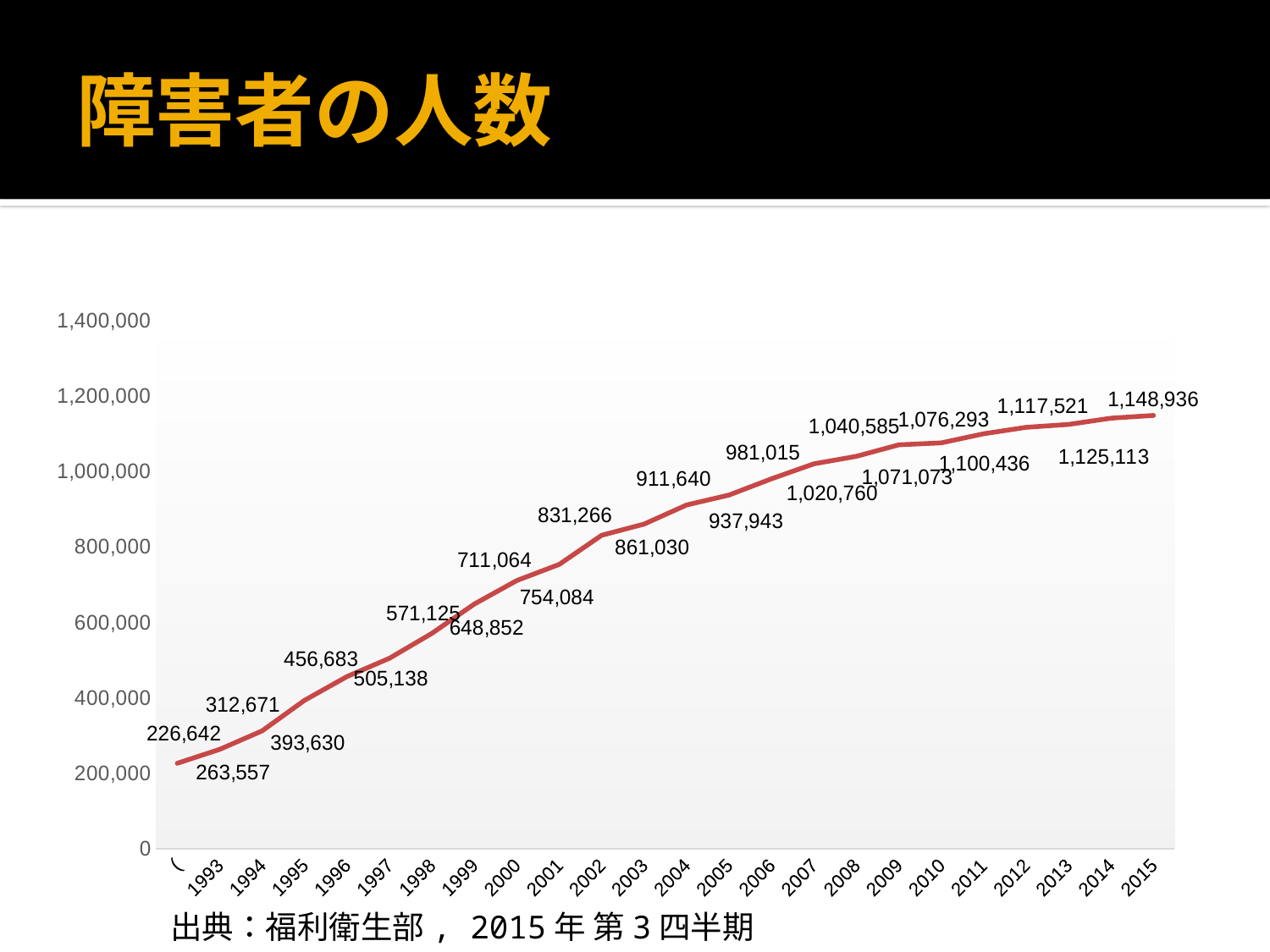

# 障害者の人数

### Chart

| Category |  |
|---|---|
| (1992 | 226642.0 |
| 1993 | 263557.0 |
| 1994 | 312671.0 |
| 1995 | 393630.0 |
| 1996 | 456683.0 |
| 1997 | 505138.0 |
| 1998 | 571125.0 |
| 1999 | 648852.0 |
| 2000 | 711064.0 |
| 2001 | 754084.0 |
| 2002 | 831266.0 |
| 2003 | 861030.0 |
| 2004 | 911640.0 |
| 2005 | 937943.0 |
| 2006 | 981015.0 |
| 2007 | 1020760.0 |
| 2008 | 1040585.0 |
| 2009 | 1071073.0 |
| 2010 | 1076293.0 |
| 2011 | 1100436.0 |
| 2012 | 1117521.0 |
| 2013 | 1125113.0 |
| 2014 | 1141677.0 |
| 2015 | 1148936.0 |

### Chart

| Category |
|---|
出典：福利衛生部, 2015年 第3四半期